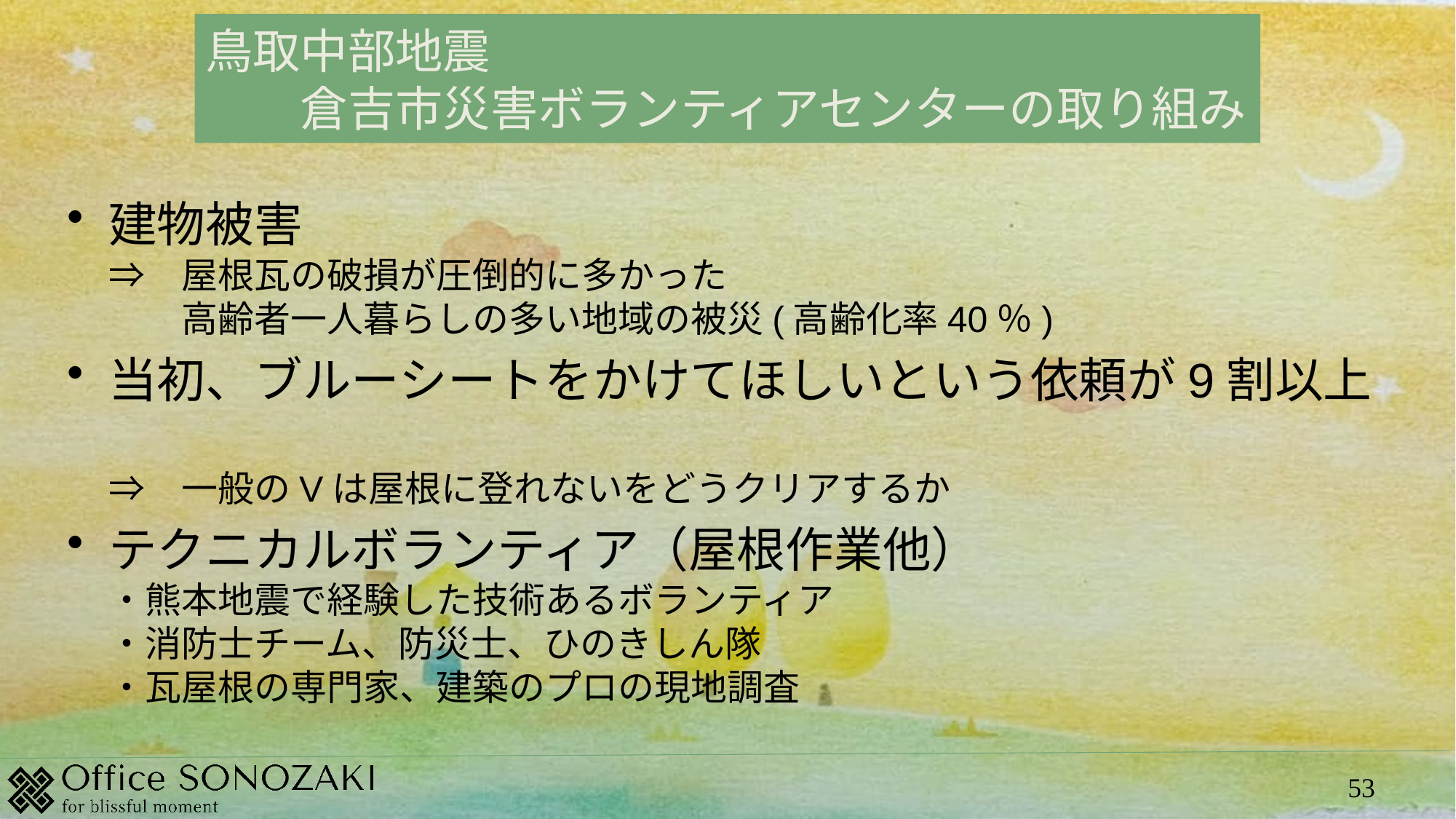

鳥取中部地震
　　倉吉市災害ボランティアセンターの取り組み
#
建物被害　
⇒　屋根瓦の破損が圧倒的に多かった
　　高齢者一人暮らしの多い地域の被災(高齢化率40％)
当初、ブルーシートをかけてほしいという依頼が9割以上　
⇒　一般のVは屋根に登れないをどうクリアするか
テクニカルボランティア（屋根作業他）
・熊本地震で経験した技術あるボランティア
・消防士チーム、防災士、ひのきしん隊
・瓦屋根の専門家、建築のプロの現地調査
53